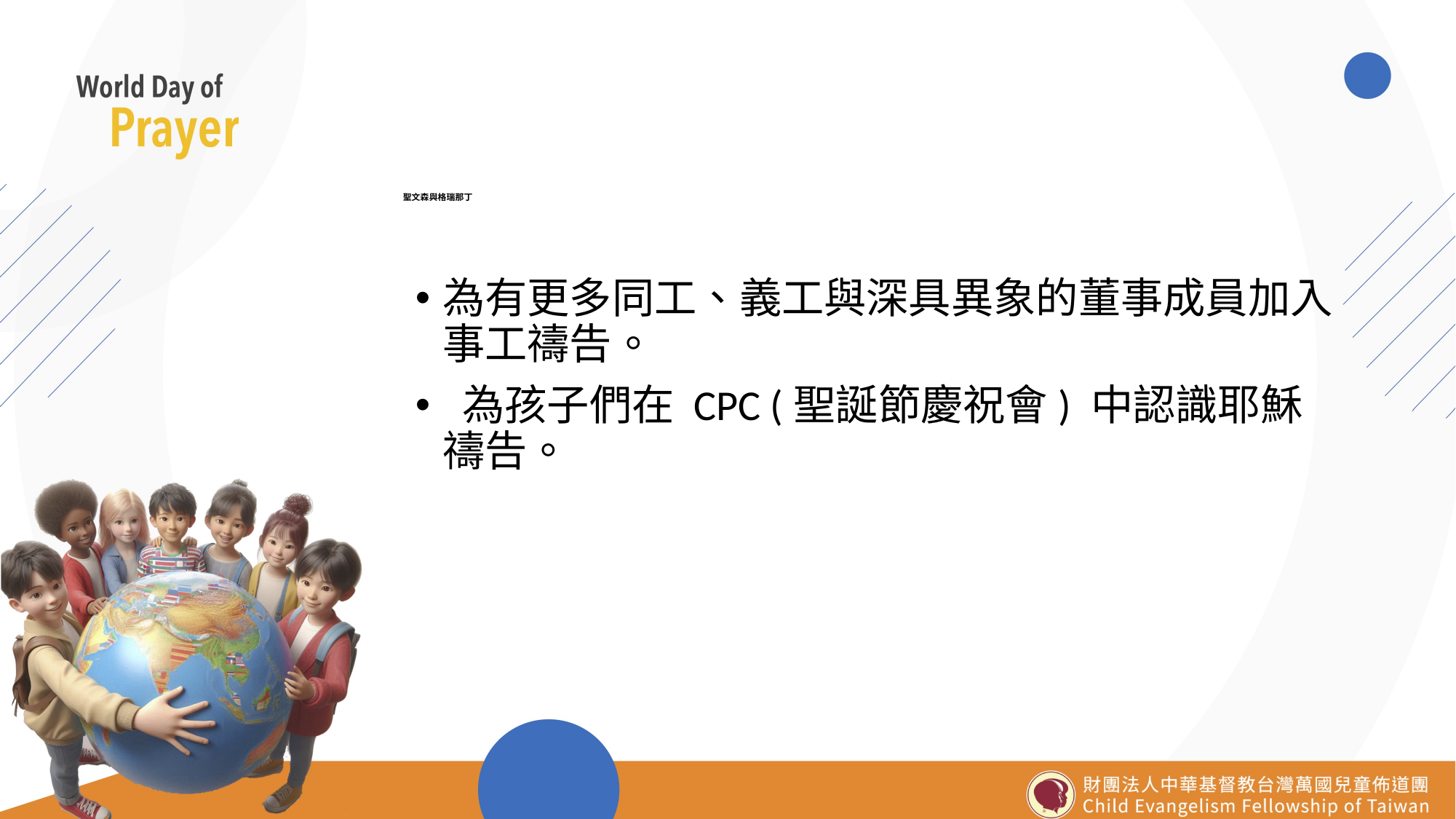

# 聖文森與格瑞那丁
為有更多同工、義工與深具異象的董事成員加入事工禱告。
 為孩子們在 CPC (聖誕節慶祝會) 中認識耶穌禱告。